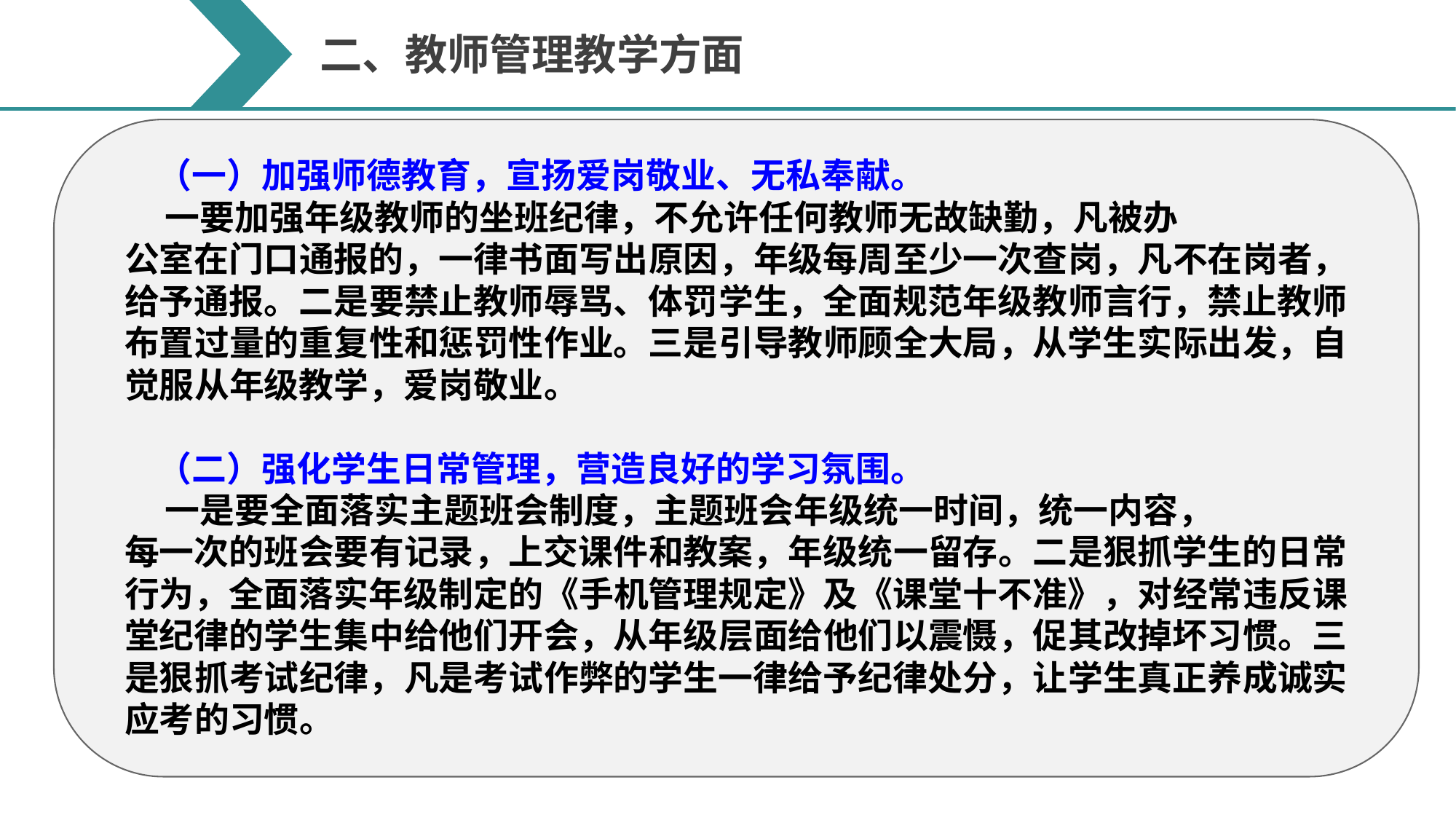

二、教师管理教学方面

   （一）加强师德教育，宣扬爱岗敬业、无私奉献。
    一要加强年级教师的坐班纪律，不允许任何教师无故缺勤，凡被办
公室在门口通报的，一律书面写出原因，年级每周至少一次查岗，凡不在岗者，给予通报。二是要禁止教师辱骂、体罚学生，全面规范年级教师言行，禁止教师布置过量的重复性和惩罚性作业。三是引导教师顾全大局，从学生实际出发，自觉服从年级教学，爱岗敬业。

   （二）强化学生日常管理，营造良好的学习氛围。
    一是要全面落实主题班会制度，主题班会年级统一时间，统一内容，
每一次的班会要有记录，上交课件和教案，年级统一留存。二是狠抓学生的日常行为，全面落实年级制定的《手机管理规定》及《课堂十不准》，对经常违反课堂纪律的学生集中给他们开会，从年级层面给他们以震慑，促其改掉坏习惯。三是狠抓考试纪律，凡是考试作弊的学生一律给予纪律处分，让学生真正养成诚实应考的习惯。